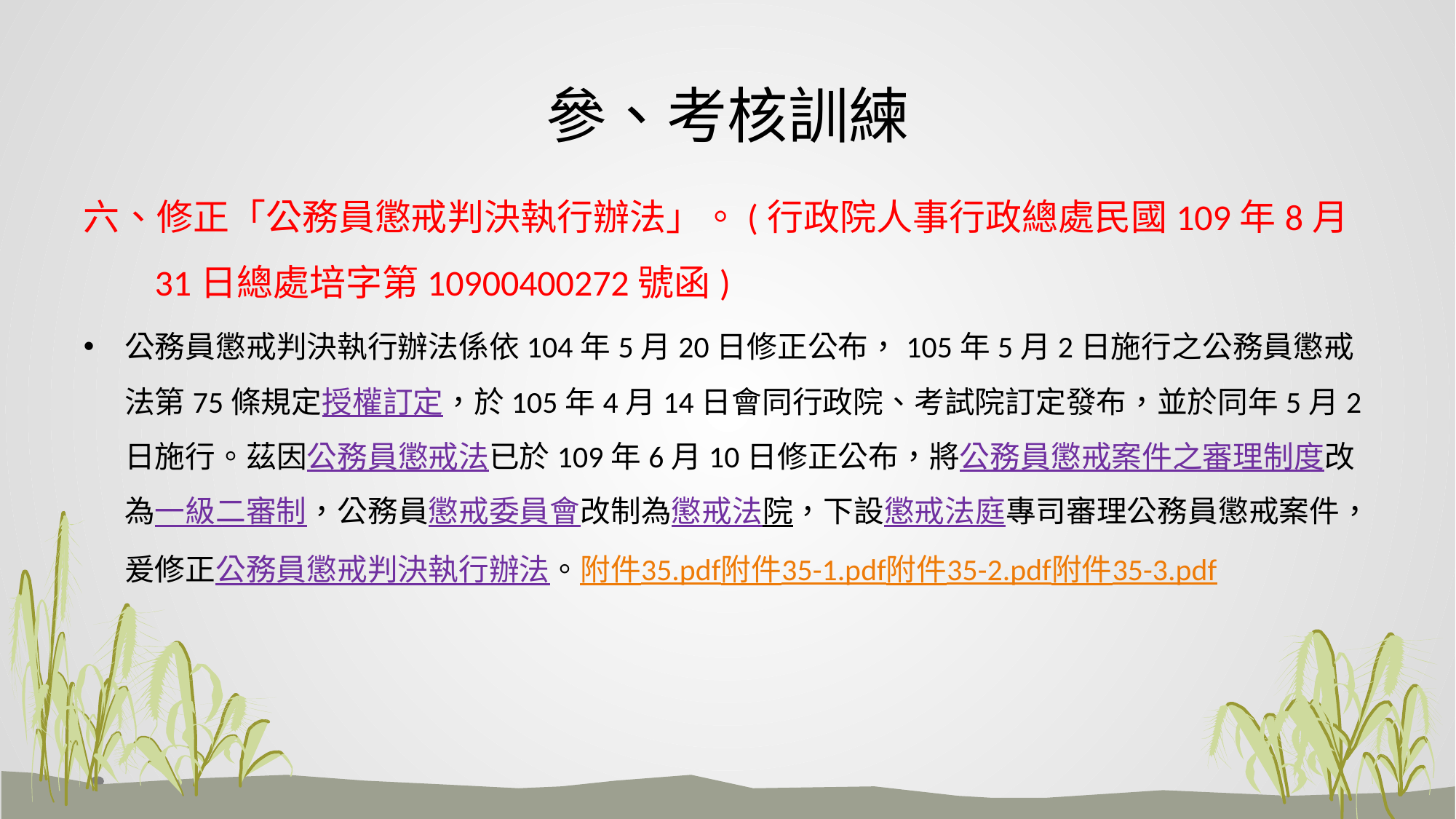

# 參、考核訓練
六、修正「公務員懲戒判決執行辦法」。(行政院人事行政總處民國109年8月31日總處培字第10900400272號函)
公務員懲戒判決執行辦法係依104年5月20日修正公布，105年5月2日施行之公務員懲戒法第75條規定授權訂定，於105年4月14日會同行政院、考試院訂定發布，並於同年5月2日施行。茲因公務員懲戒法已於109年6月10日修正公布，將公務員懲戒案件之審理制度改為一級二審制，公務員懲戒委員會改制為懲戒法院，下設懲戒法庭專司審理公務員懲戒案件，爰修正公務員懲戒判決執行辦法。附件35.pdf附件35-1.pdf附件35-2.pdf附件35-3.pdf